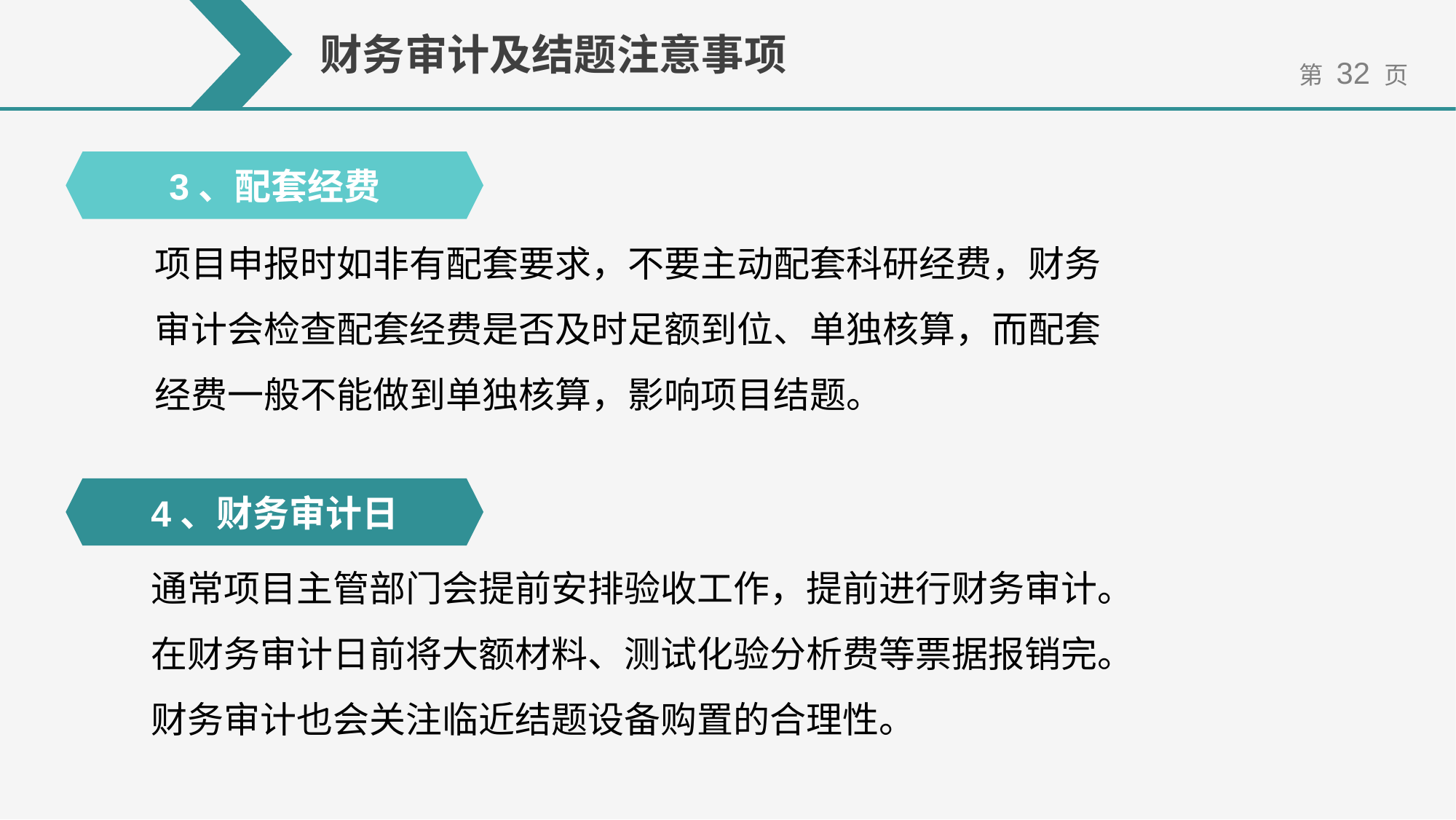

财务审计及结题注意事项
3、配套经费
项目申报时如非有配套要求，不要主动配套科研经费，财务审计会检查配套经费是否及时足额到位、单独核算，而配套经费一般不能做到单独核算，影响项目结题。
4、财务审计日
通常项目主管部门会提前安排验收工作，提前进行财务审计。在财务审计日前将大额材料、测试化验分析费等票据报销完。财务审计也会关注临近结题设备购置的合理性。